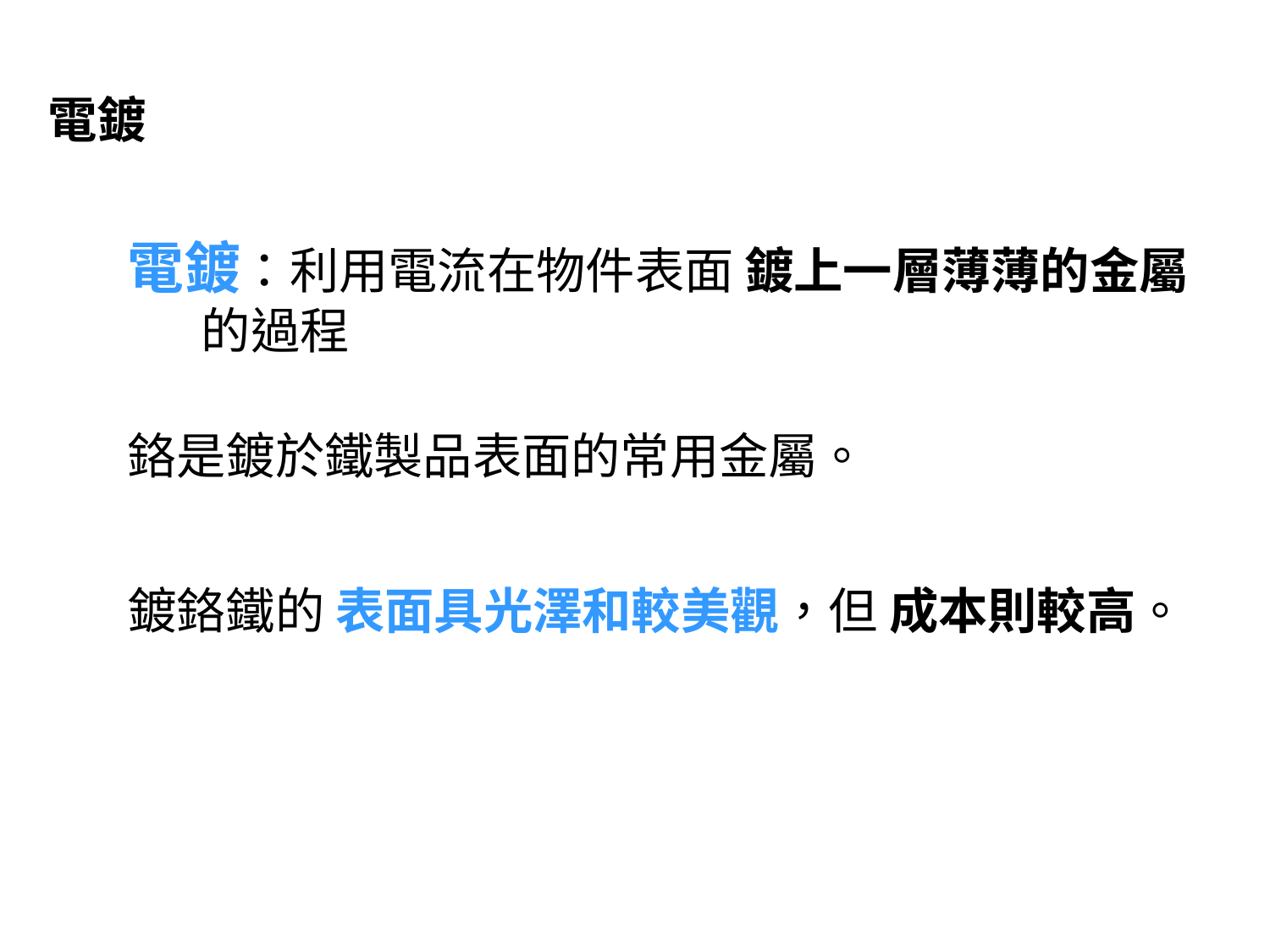

電鍍
電鍍：利用電流在物件表面 鍍上一層薄薄的金屬 的過程
鉻是鍍於鐵製品表面的常用金屬。
鍍鉻鐵的 表面具光澤和較美觀，但 成本則較高。